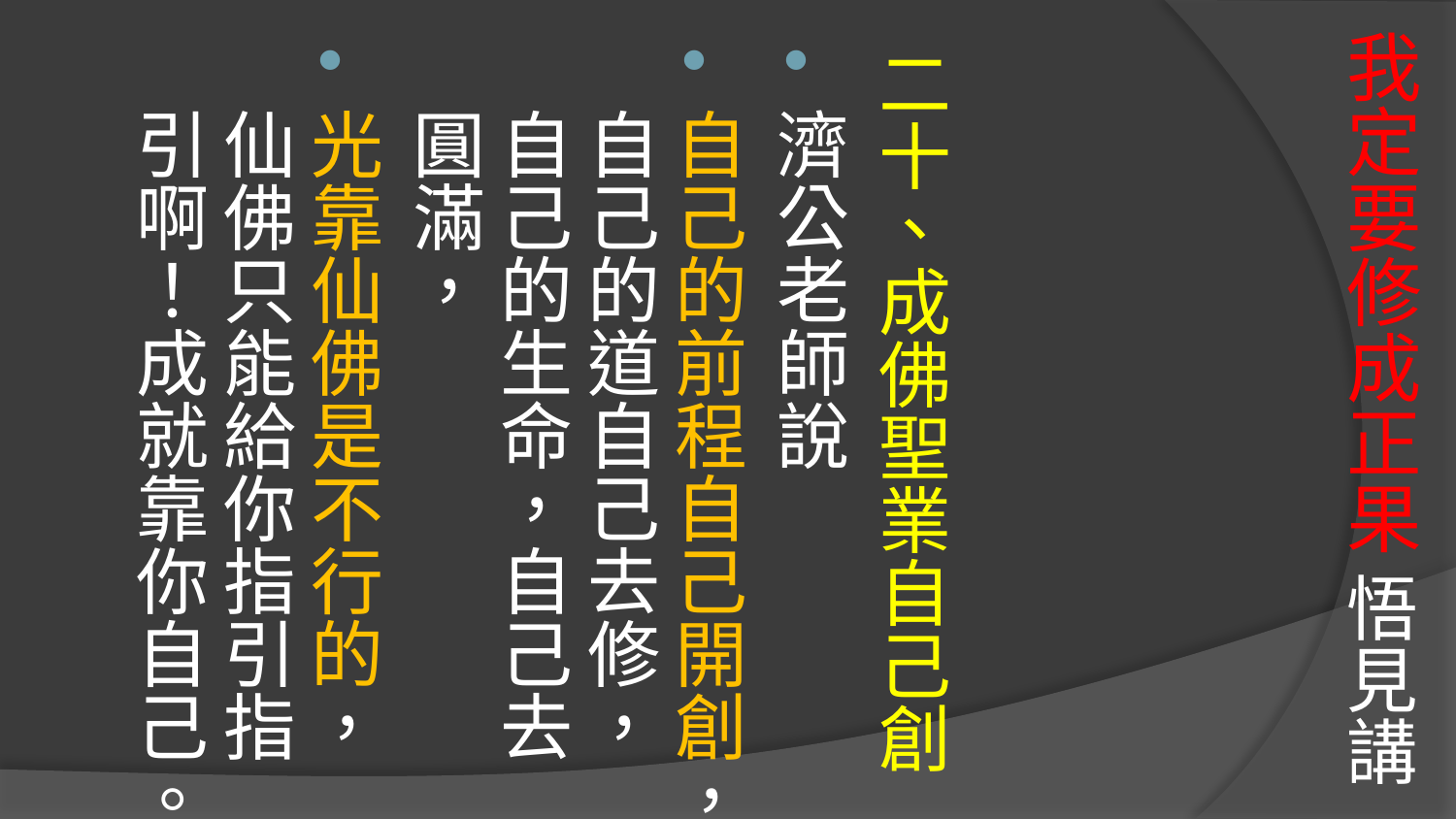

# 我定要修成正果 悟見講
二十、成佛聖業自己創
濟公老師說
自己的前程自己開創，自己的道自己去修，自己的生命，自己去圓滿，
光靠仙佛是不行的，仙佛只能給你指引指引啊！成就靠你自己。